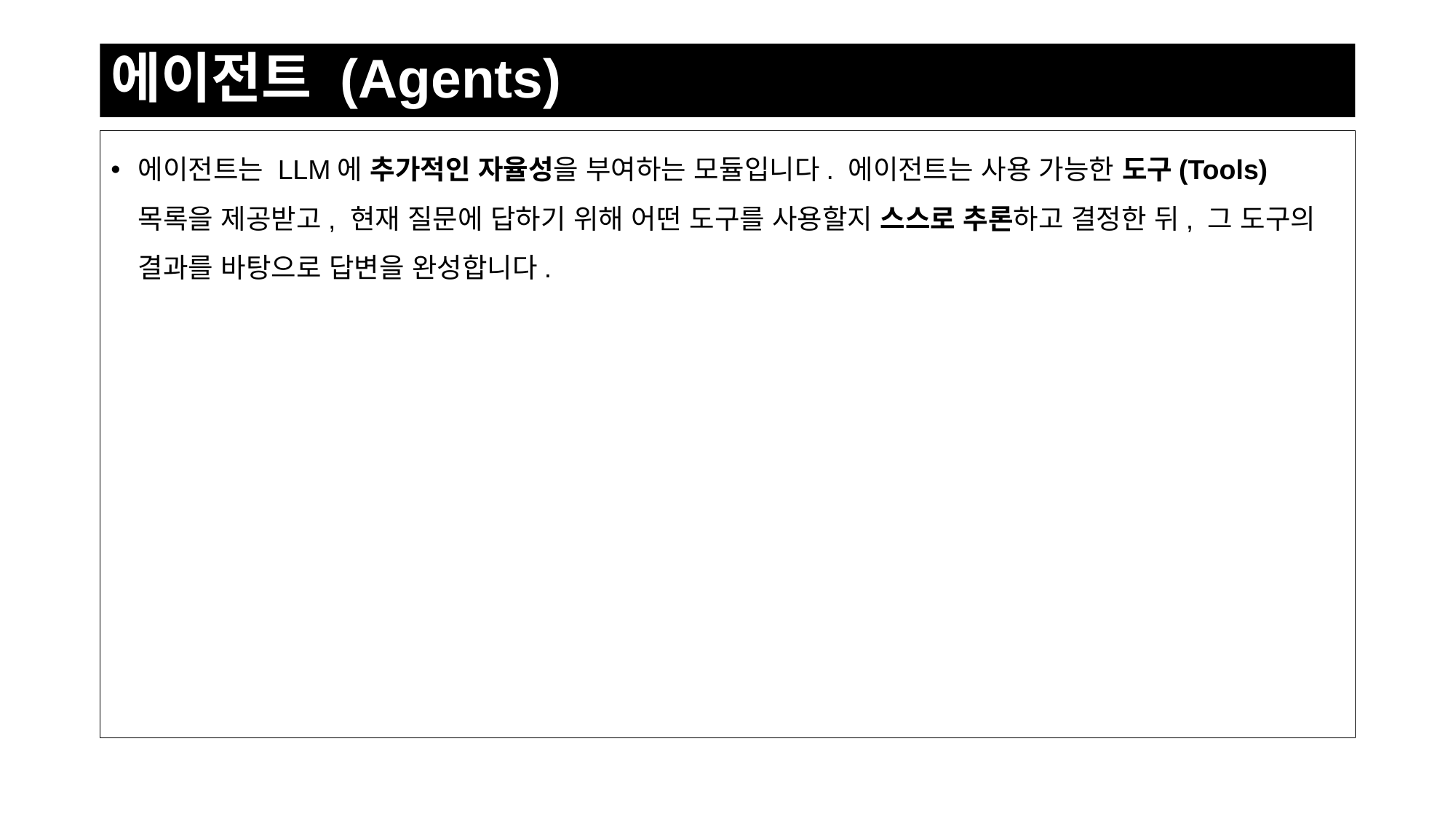

# 에이전트 (Agents)
에이전트는 LLM에 추가적인 자율성을 부여하는 모듈입니다. 에이전트는 사용 가능한 도구(Tools) 목록을 제공받고, 현재 질문에 답하기 위해 어떤 도구를 사용할지 스스로 추론하고 결정한 뒤, 그 도구의 결과를 바탕으로 답변을 완성합니다.